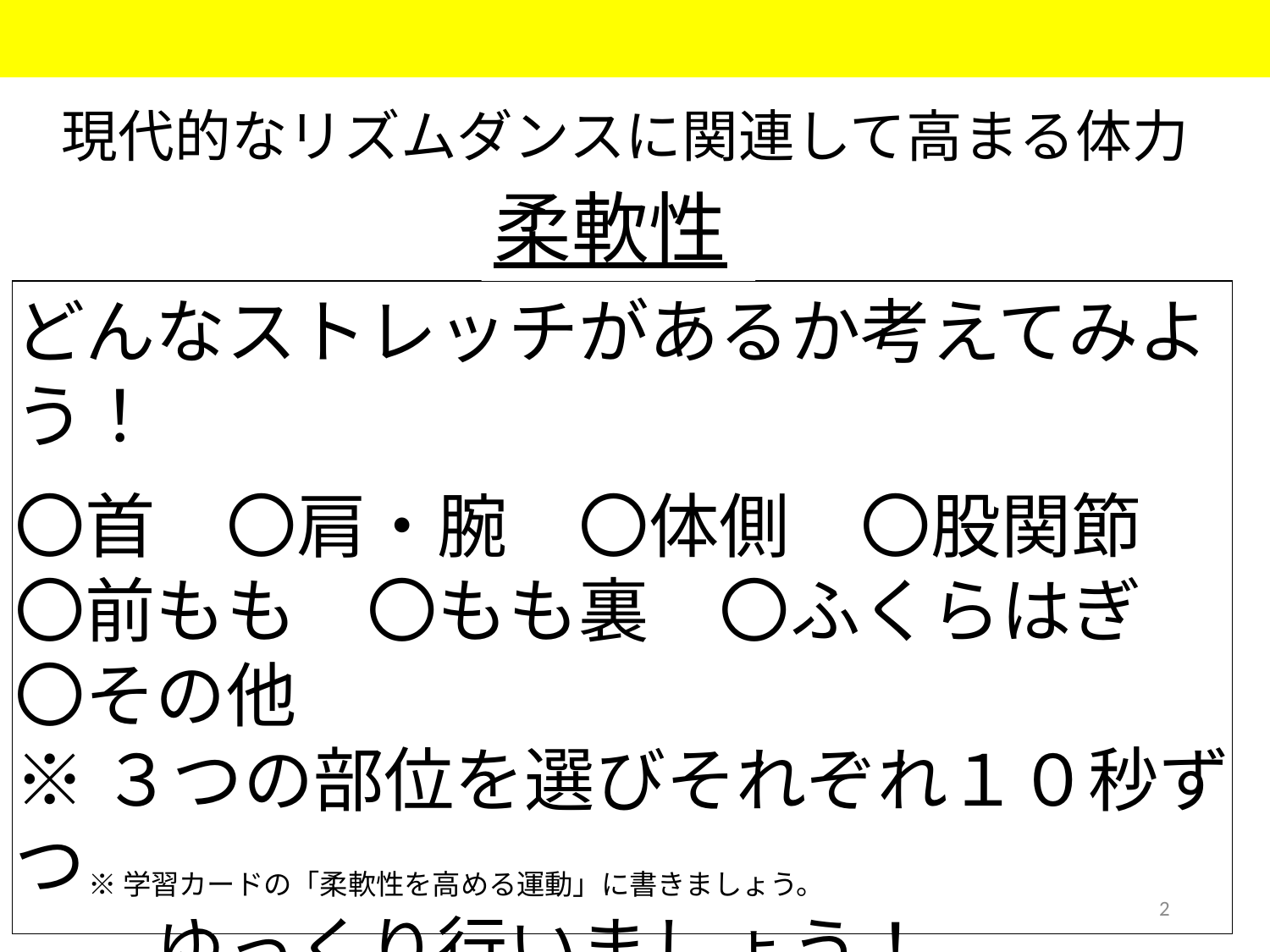

現代的なリズムダンスに関連して高まる体力

柔軟性
どんなストレッチがあるか考えてみよう！

〇首　〇肩・腕　〇体側　〇股関節
〇前もも　〇もも裏　〇ふくらはぎ
〇その他
※３つの部位を選びそれぞれ１０秒ずつ
　　ゆっくり行いましょう！

※学習カードの「柔軟性を高める運動」に書きましょう。
2